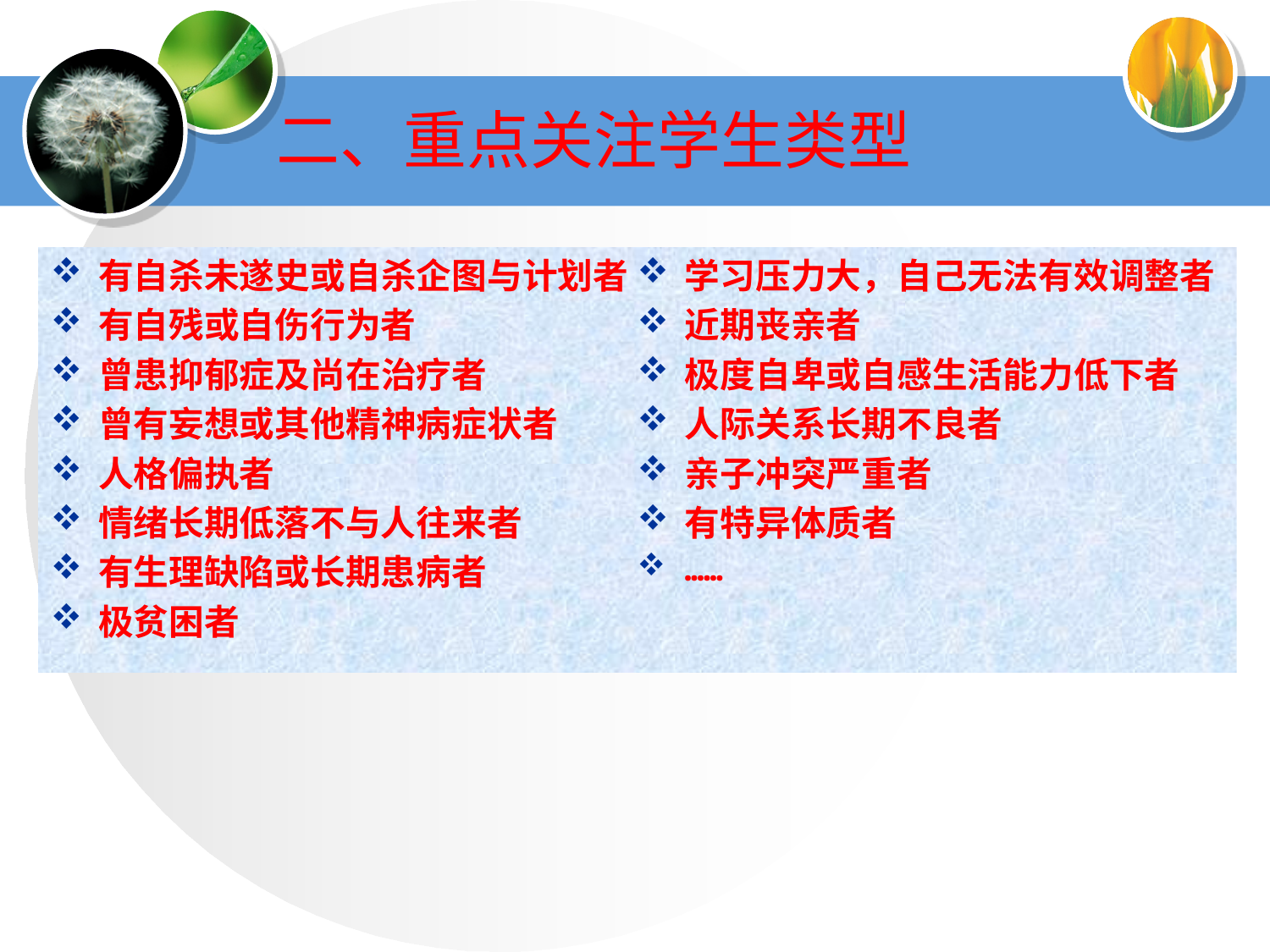

二、重点关注学生类型

有自杀未遂史或自杀企图与计划者
有自残或自伤行为者
曾患抑郁症及尚在治疗者
曾有妄想或其他精神病症状者
人格偏执者
情绪长期低落不与人往来者
有生理缺陷或长期患病者
极贫困者

学习压力大，自己无法有效调整者
近期丧亲者
极度自卑或自感生活能力低下者
人际关系长期不良者
亲子冲突严重者
有特异体质者
……